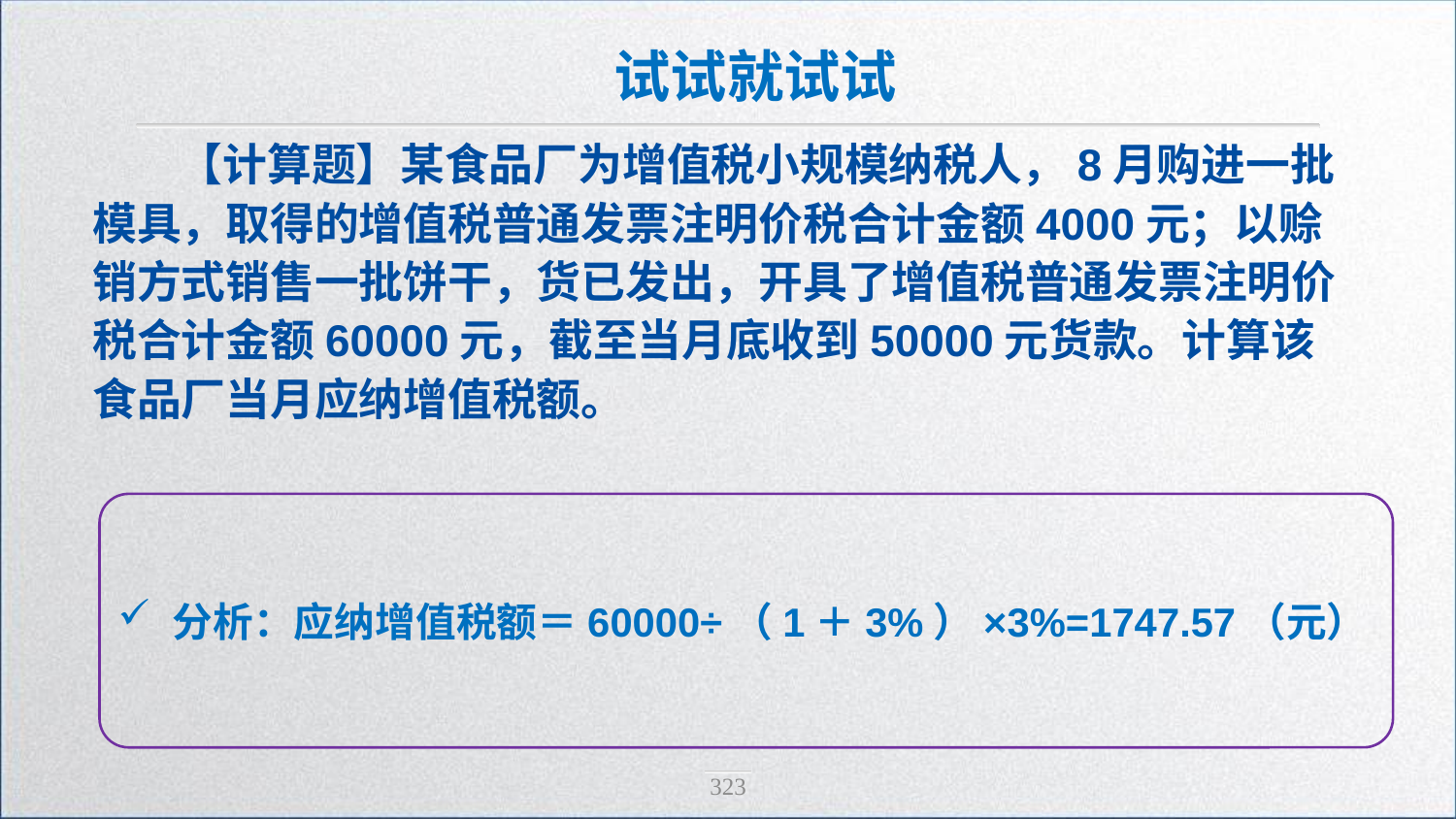

试试就试试
【计算题】某食品厂为增值税小规模纳税人，8月购进一批模具，取得的增值税普通发票注明价税合计金额4000元；以赊销方式销售一批饼干，货已发出，开具了增值税普通发票注明价税合计金额60000元，截至当月底收到50000元货款。计算该食品厂当月应纳增值税额。
分析：应纳增值税额＝60000÷（1＋3%）×3%=1747.57（元）
323